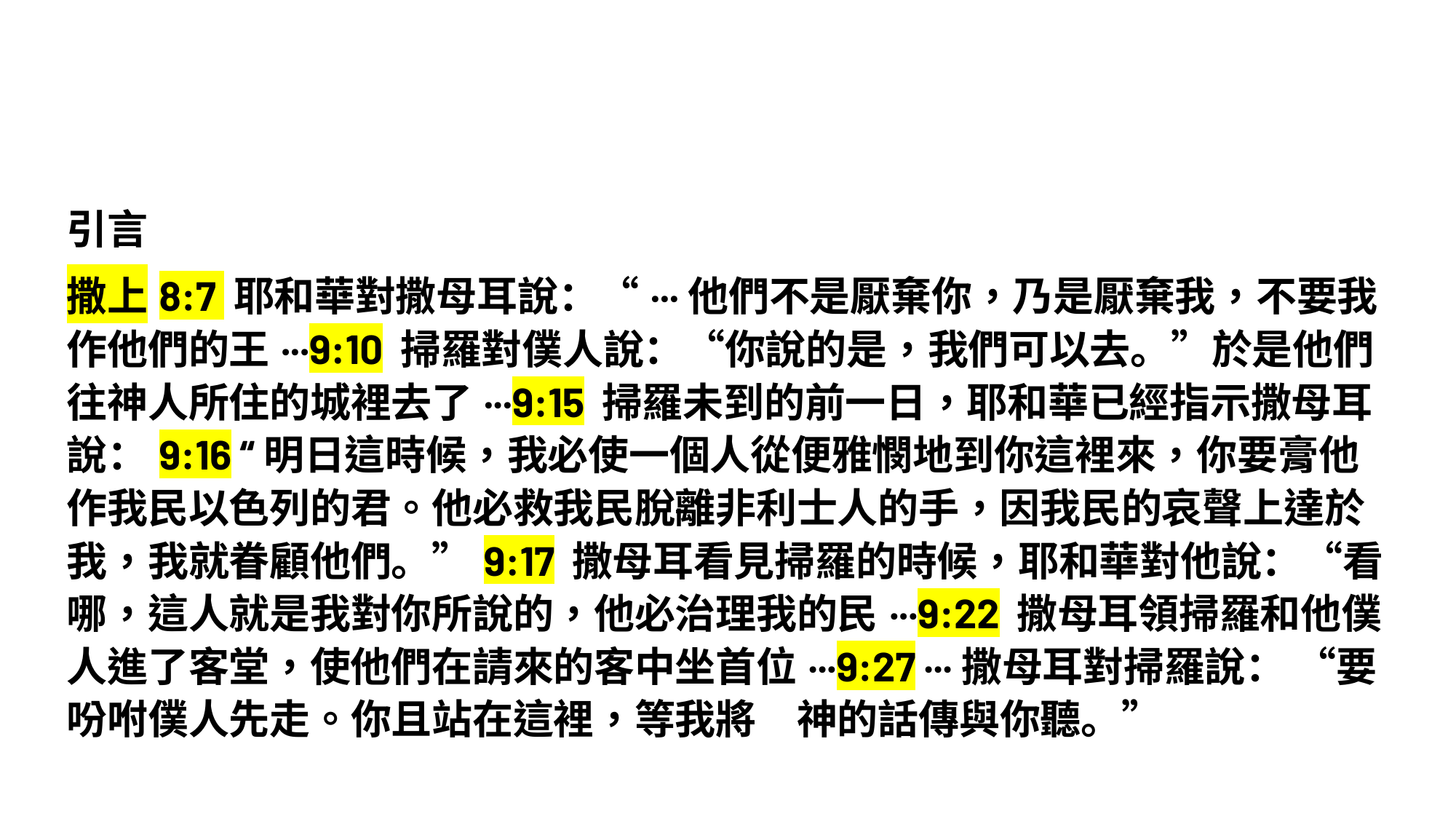

引言
撒上8:7 耶和華對撒母耳說：“···他們不是厭棄你，乃是厭棄我，不要我作他們的王···9:10 掃羅對僕人說：“你說的是，我們可以去。”於是他們往神人所住的城裡去了···9:15 掃羅未到的前一日，耶和華已經指示撒母耳說：9:16 “明日這時候，我必使一個人從便雅憫地到你這裡來，你要膏他作我民以色列的君。他必救我民脫離非利士人的手，因我民的哀聲上達於我，我就眷顧他們。”9:17 撒母耳看見掃羅的時候，耶和華對他說：“看哪，這人就是我對你所說的，他必治理我的民···9:22 撒母耳領掃羅和他僕人進了客堂，使他們在請來的客中坐首位···9:27 ···撒母耳對掃羅說： “要吩咐僕人先走。你且站在這裡，等我將　神的話傳與你聽。”